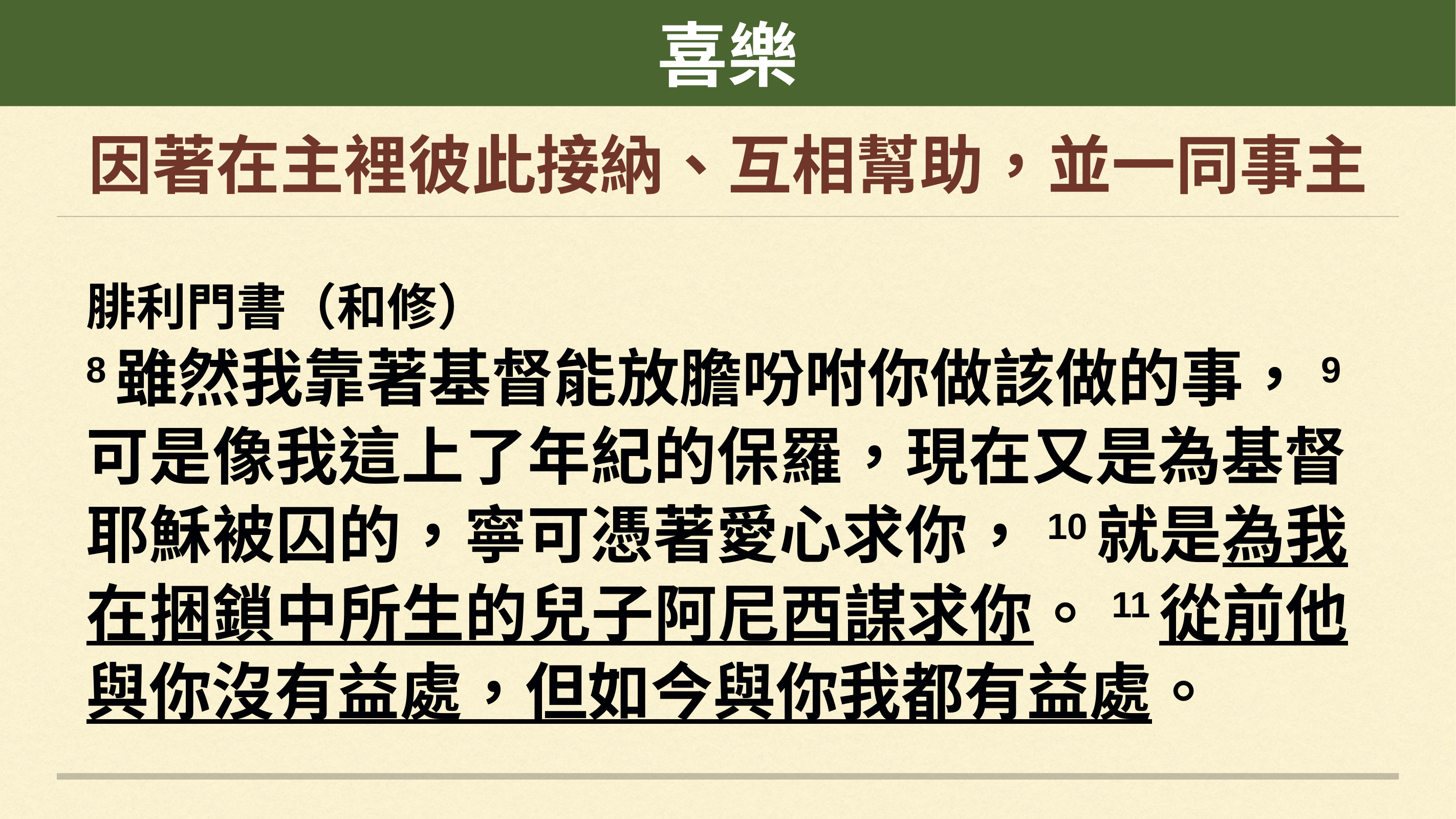

喜樂
# 因著在主裡彼此接納、互相幫助，並一同事主
腓利門書（和修）
8雖然我靠著基督能放膽吩咐你做該做的事，9可是像我這上了年紀的保羅，現在又是為基督耶穌被囚的，寧可憑著愛心求你，10就是為我在捆鎖中所生的兒子阿尼西謀求你。11從前他與你沒有益處，但如今與你我都有益處。